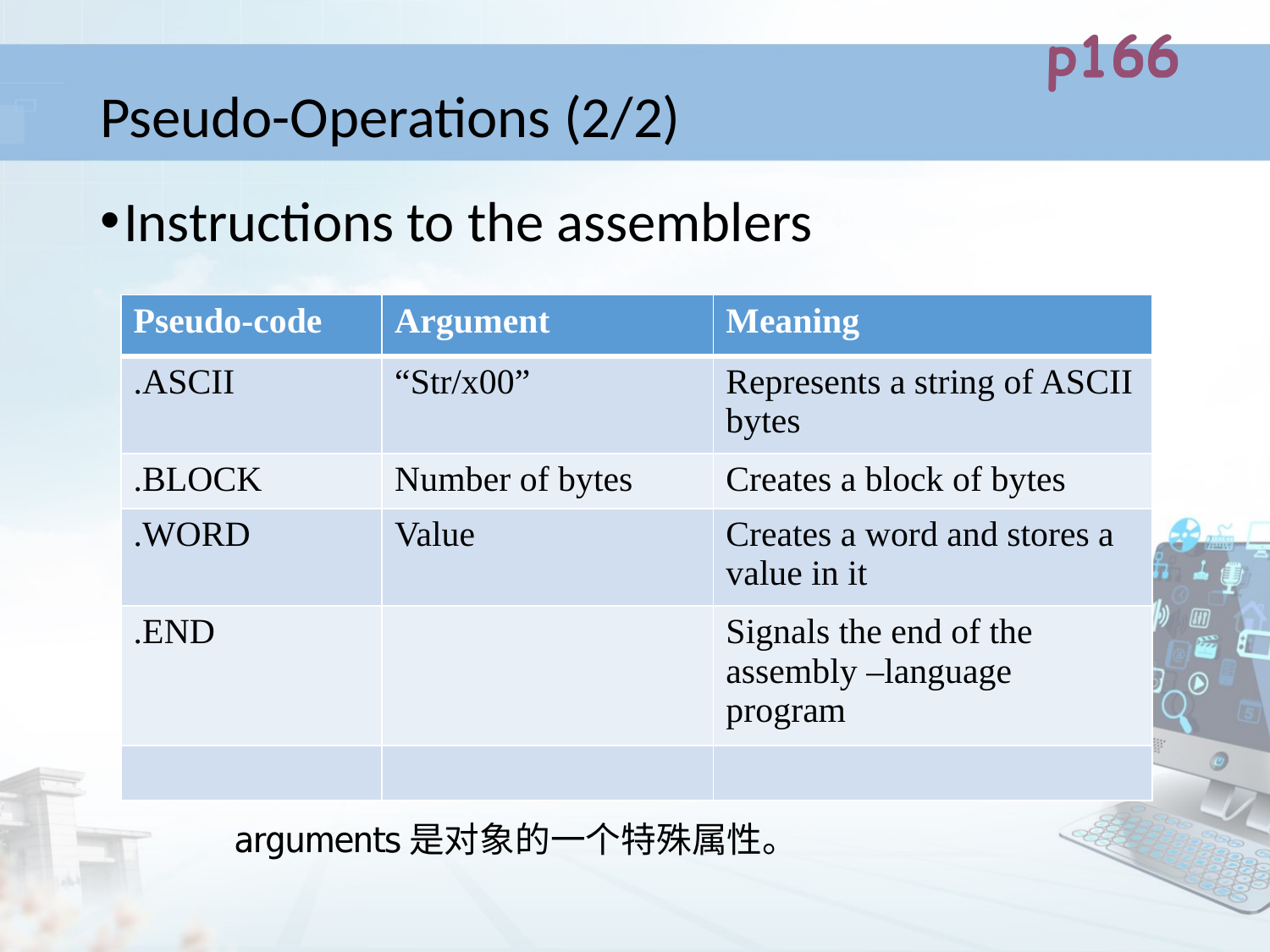

p166
# Pseudo-Operations (2/2)
Instructions to the assemblers
| Pseudo-code | Argument | Meaning |
| --- | --- | --- |
| .ASCII | “Str/x00” | Represents a string of ASCII bytes |
| .BLOCK | Number of bytes | Creates a block of bytes |
| .WORD | Value | Creates a word and stores a value in it |
| .END |  | Signals the end of the assembly –language program |
|  |  |  |
arguments是对象的一个特殊属性。